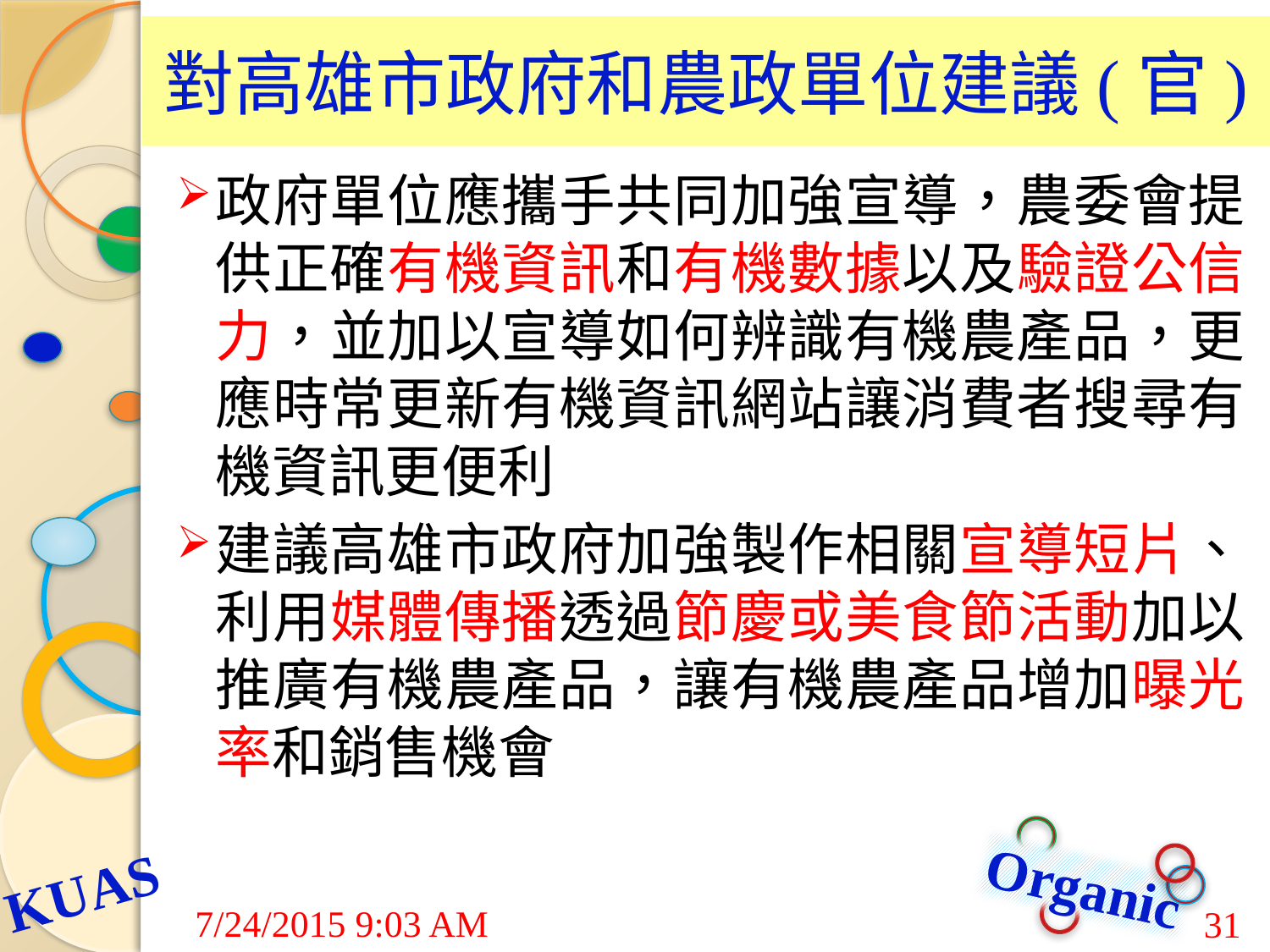

# 對高雄市政府和農政單位建議(官)
政府單位應攜手共同加強宣導，農委會提供正確有機資訊和有機數據以及驗證公信力，並加以宣導如何辨識有機農產品，更應時常更新有機資訊網站讓消費者搜尋有機資訊更便利
建議高雄市政府加強製作相關宣導短片、利用媒體傳播透過節慶或美食節活動加以推廣有機農產品，讓有機農產品增加曝光率和銷售機會
7/24/2015 9:03 AM
31